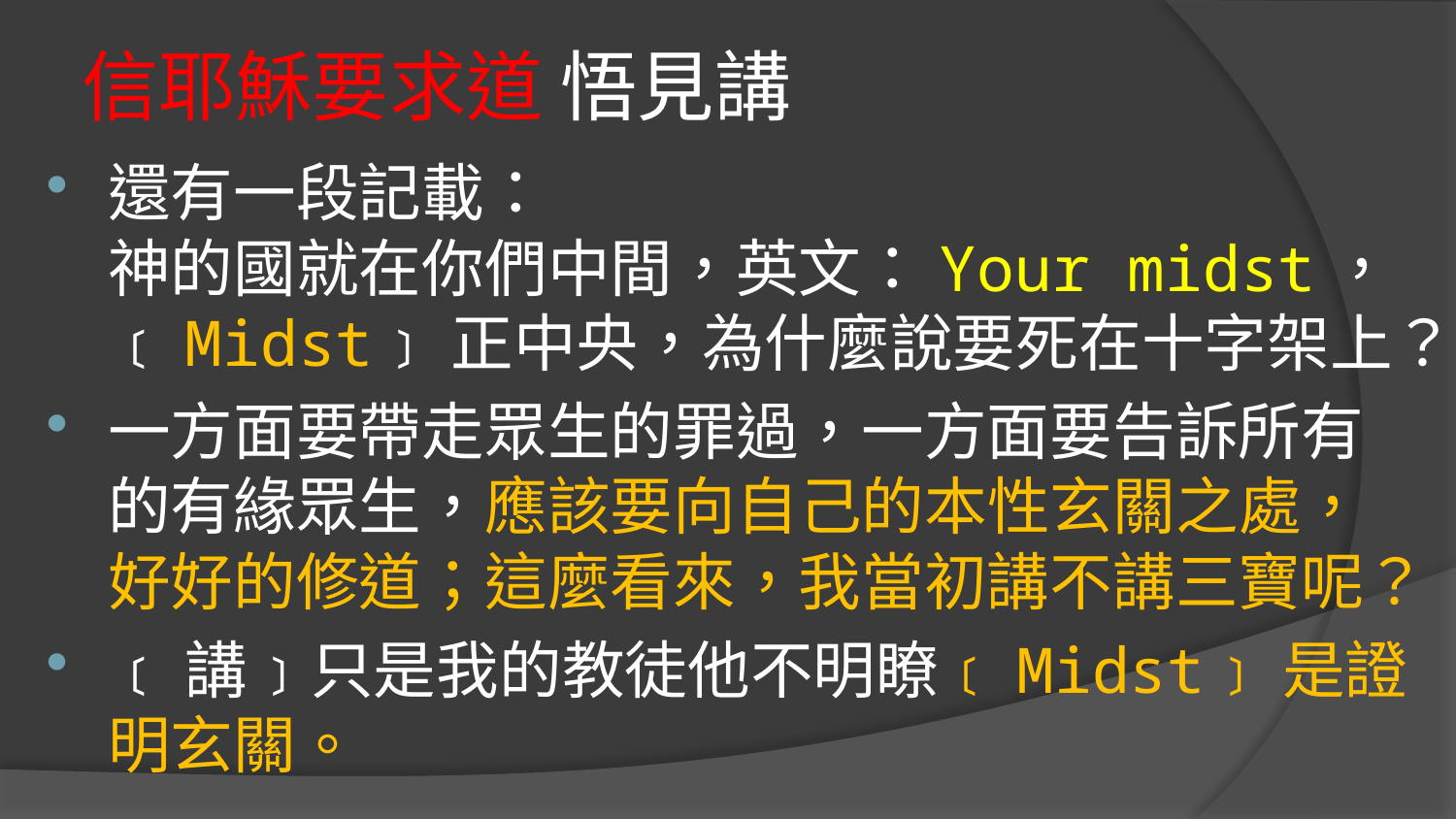

# 信耶穌要求道 悟見講
還有一段記載：
神的國就在你們中間，英文：Your midst，﹝Midst﹞正中央，為什麼說要死在十字架上？
一方面要帶走眾生的罪過，一方面要告訴所有的有緣眾生，應該要向自己的本性玄關之處，好好的修道；這麼看來，我當初講不講三寶呢？
﹝講﹞只是我的教徒他不明瞭﹝Midst﹞是證明玄關。